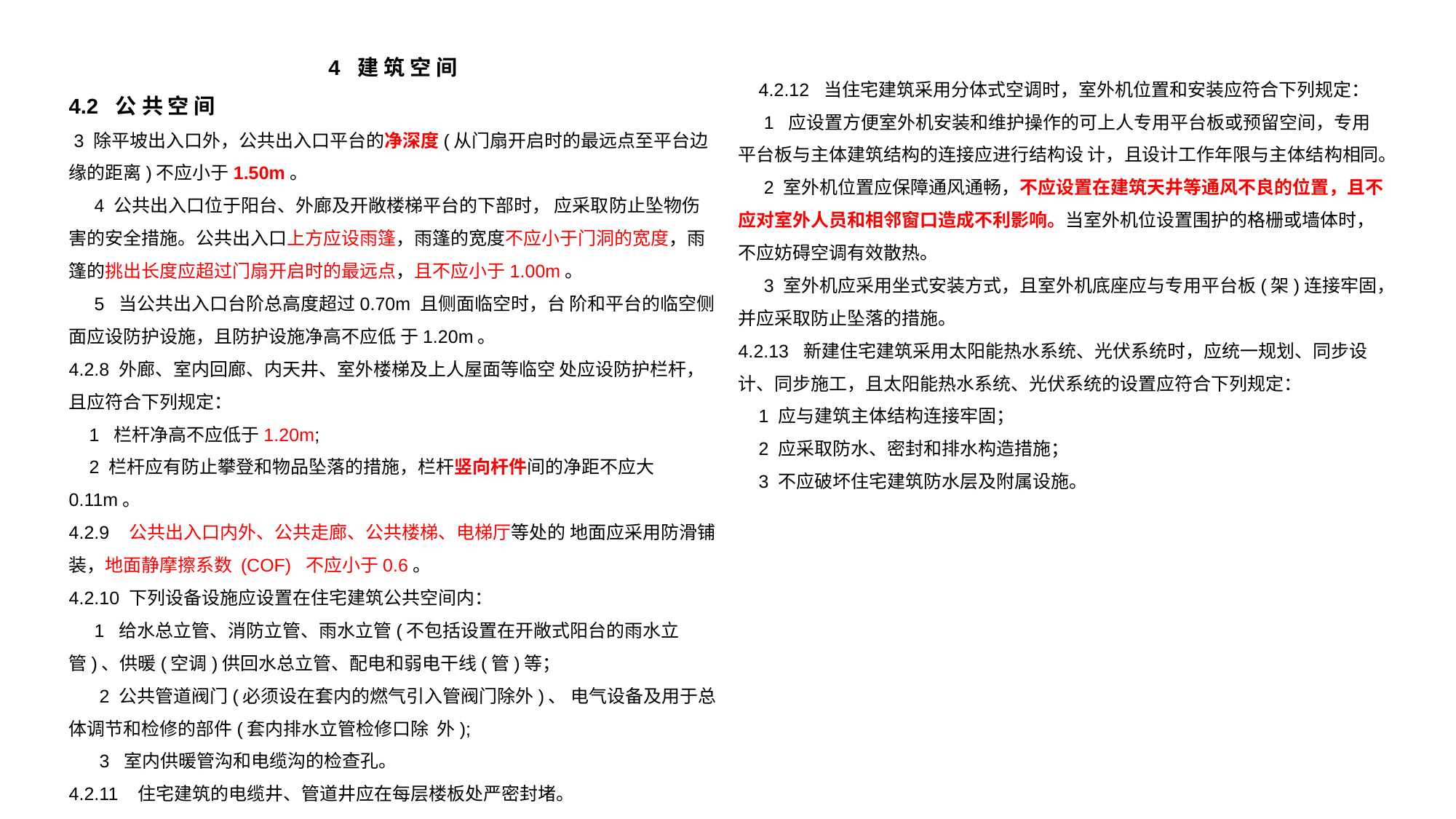

4  建 筑 空 间
4.2  公 共 空 间
 3 除平坡出入口外，公共出入口平台的净深度(从门扇开启时的最远点至平台边缘的距离)不应小于1.50m。
     4 公共出入口位于阳台、外廊及开敞楼梯平台的下部时， 应采取防止坠物伤害的安全措施。公共出入口上方应设雨篷，雨篷的宽度不应小于门洞的宽度，雨篷的挑出长度应超过门扇开启时的最远点，且不应小于1.00m。
     5  当公共出入口台阶总高度超过0.70m 且侧面临空时，台 阶和平台的临空侧面应设防护设施，且防护设施净高不应低 于1.20m。
4.2.8 外廊、室内回廊、内天井、室外楼梯及上人屋面等临空 处应设防护栏杆，且应符合下列规定：
    1  栏杆净高不应低于1.20m;
    2 栏杆应有防止攀登和物品坠落的措施，栏杆竖向杆件间的净距不应大0.11m。
4.2.9   公共出入口内外、公共走廊、公共楼梯、电梯厅等处的 地面应采用防滑铺装，地面静摩擦系数 (COF)  不应小于0.6。
4.2.10 下列设备设施应设置在住宅建筑公共空间内：
     1  给水总立管、消防立管、雨水立管(不包括设置在开敞式阳台的雨水立管)、供暖(空调)供回水总立管、配电和弱电干线(管)等；
      2 公共管道阀门(必须设在套内的燃气引入管阀门除外)、 电气设备及用于总体调节和检修的部件(套内排水立管检修口除  外);
      3  室内供暖管沟和电缆沟的检查孔。
4.2.11   住宅建筑的电缆井、管道井应在每层楼板处严密封堵。

    4.2.12  当住宅建筑采用分体式空调时，室外机位置和安装应符合下列规定：
     1  应设置方便室外机安装和维护操作的可上人专用平台板或预留空间，专用平台板与主体建筑结构的连接应进行结构设 计，且设计工作年限与主体结构相同。
     2 室外机位置应保障通风通畅，不应设置在建筑天井等通风不良的位置，且不应对室外人员和相邻窗口造成不利影响。当室外机位设置围护的格栅或墙体时，不应妨碍空调有效散热。
     3 室外机应采用坐式安装方式，且室外机底座应与专用平台板(架)连接牢固，并应采取防止坠落的措施。
4.2.13  新建住宅建筑采用太阳能热水系统、光伏系统时，应统一规划、同步设计、同步施工，且太阳能热水系统、光伏系统的设置应符合下列规定：
    1 应与建筑主体结构连接牢固；
    2 应采取防水、密封和排水构造措施；
    3 不应破坏住宅建筑防水层及附属设施。